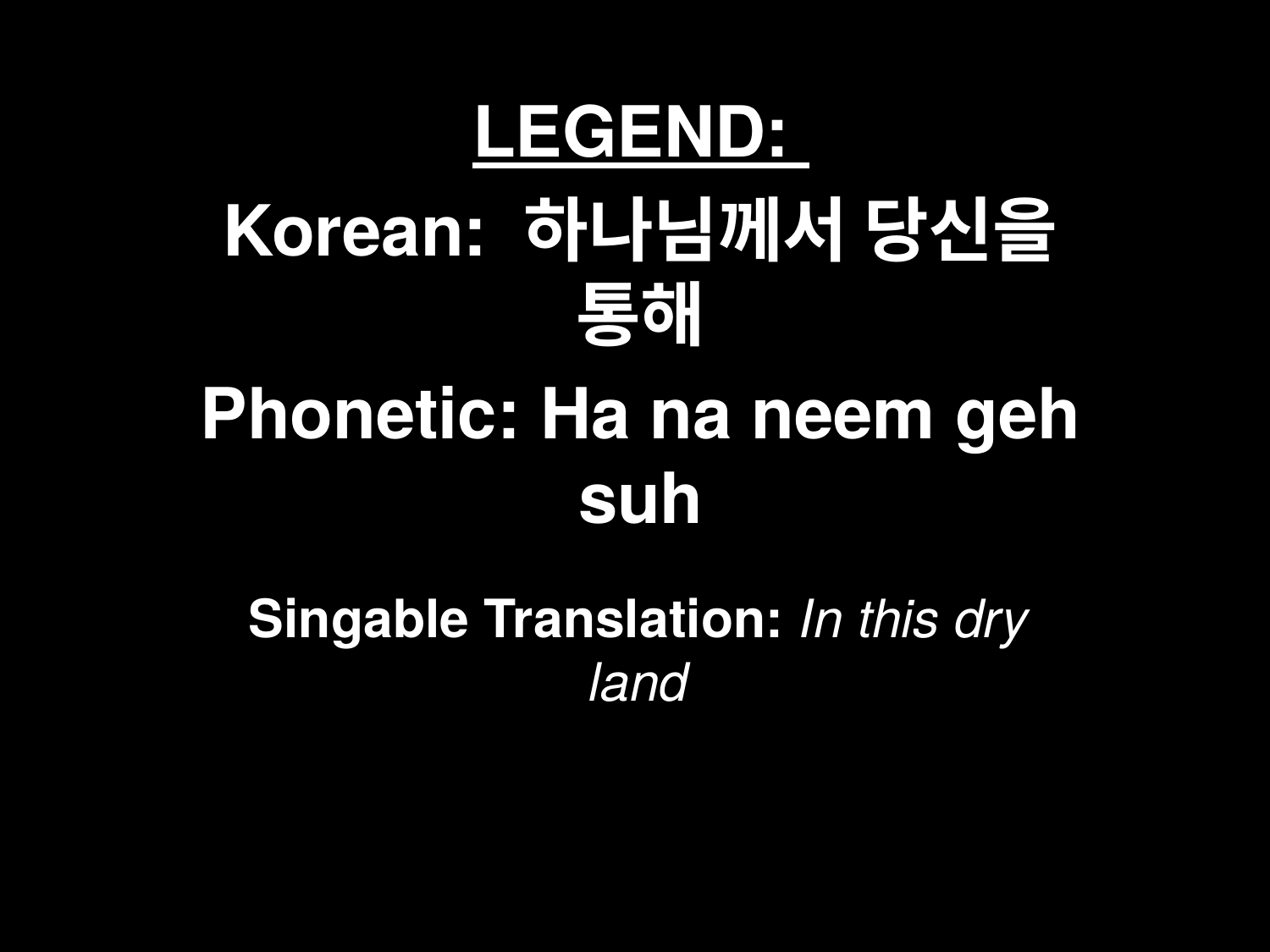

LEGEND:
Korean: 하나님께서 당신을 통해
Phonetic: Ha na neem geh suh
Singable Translation: In this dry land